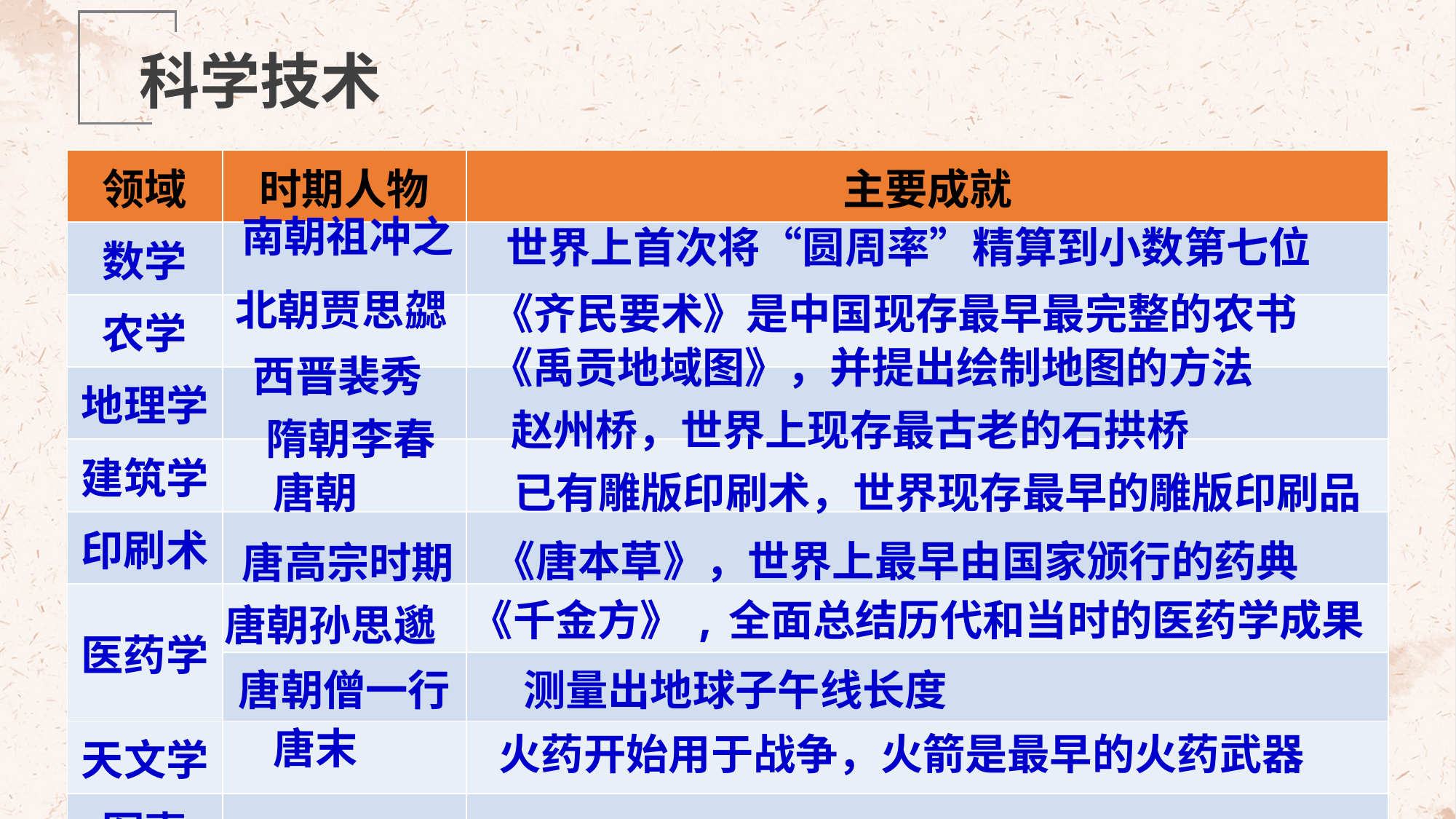

科学技术
| 领域 | 时期人物 | 主要成就 |
| --- | --- | --- |
| 数学 |  |  |
| 农学 |  |  |
| 地理学 |  |  |
| 建筑学 |  |  |
| 印刷术 |  |  |
| 医药学 |  |  |
|  |  |  |
| 天文学 |  |  |
| 军事 |  |  |
南朝祖冲之
世界上首次将“圆周率”精算到小数第七位
北朝贾思勰

《齐民要术》是中国现存最早最完整的农书
《禹贡地域图》，并提出绘制地图的方法
西晋裴秀
赵州桥，世界上现存最古老的石拱桥
隋朝李春
唐朝
已有雕版印刷术，世界现存最早的雕版印刷品
《唐本草》，世界上最早由国家颁行的药典
唐高宗时期
《千金方》,全面总结历代和当时的医药学成果
唐朝孙思邈
测量出地球子午线长度
唐朝僧一行
唐末

火药开始用于战争，火箭是最早的火药武器